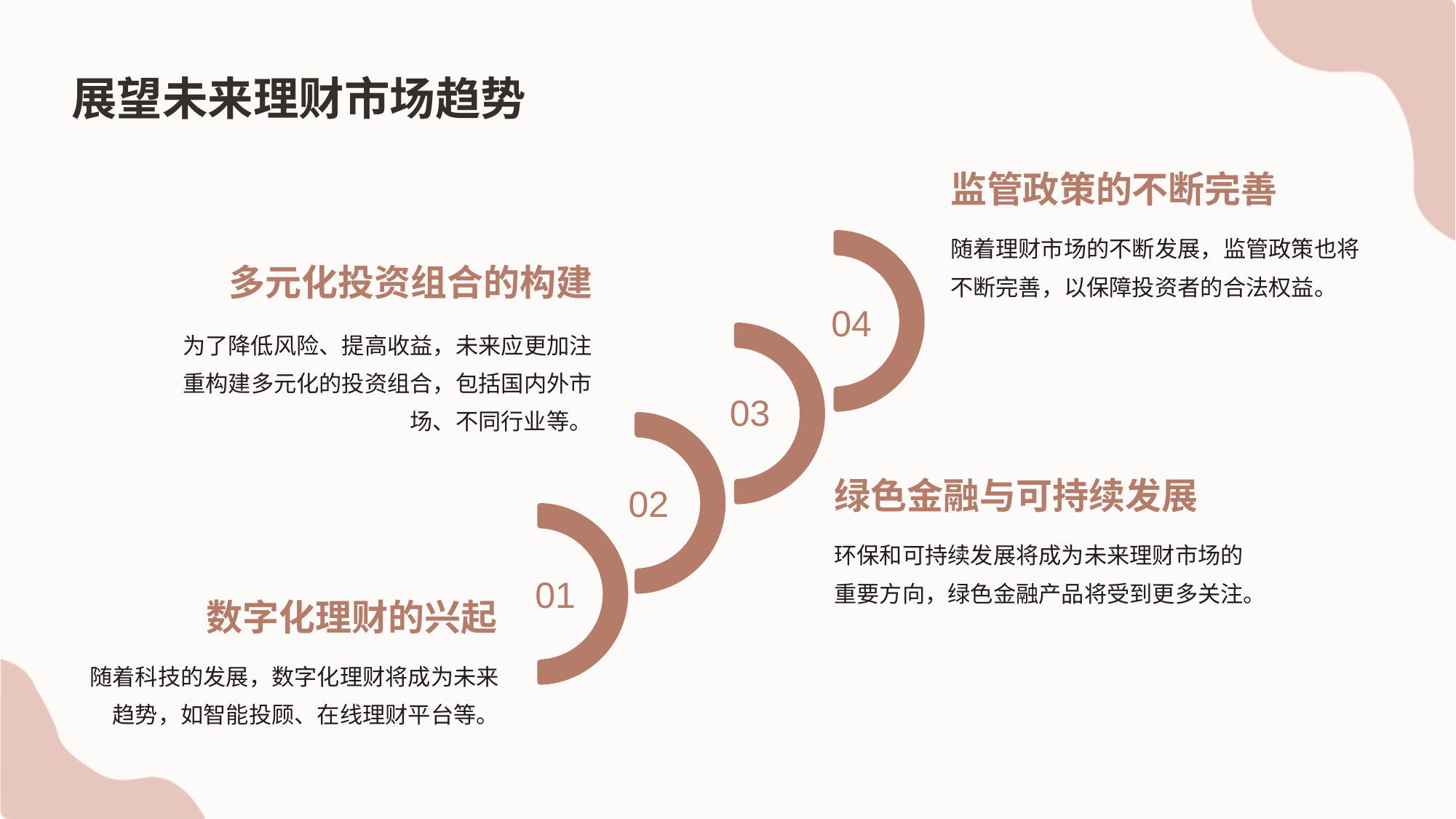

展望未来理财市场趋势
监管政策的不断完善
随着理财市场的不断发展，监管政策也将不断完善，以保障投资者的合法权益。

多元化投资组合的构建
04
为了降低风险、提高收益，未来应更加注重构建多元化的投资组合，包括国内外市场、不同行业等。

03

绿色金融与可持续发展
02

环保和可持续发展将成为未来理财市场的重要方向，绿色金融产品将受到更多关注。
01
数字化理财的兴起
随着科技的发展，数字化理财将成为未来趋势，如智能投顾、在线理财平台等。